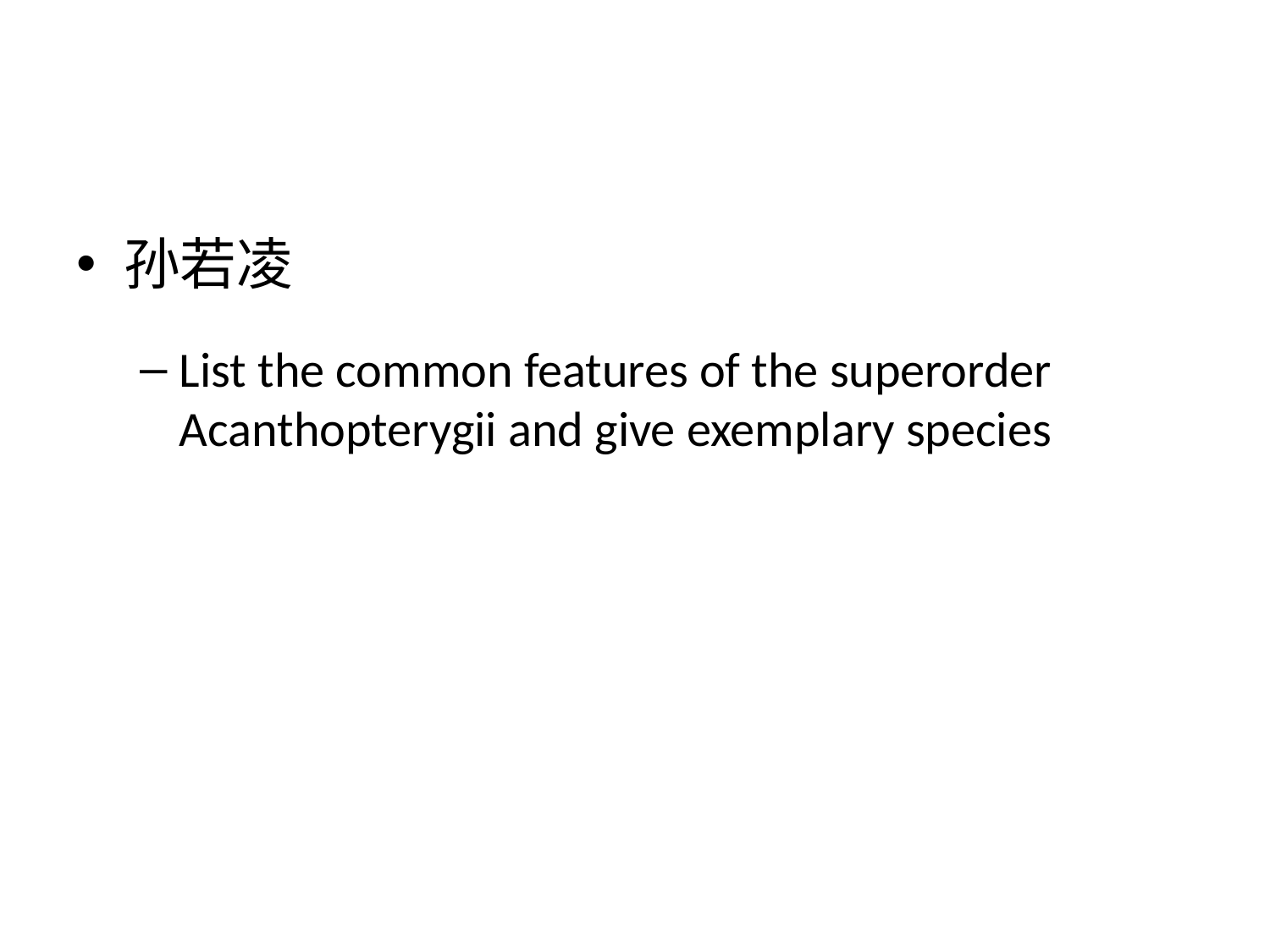

孙若凌
List the common features of the superorder Acanthopterygii and give exemplary species